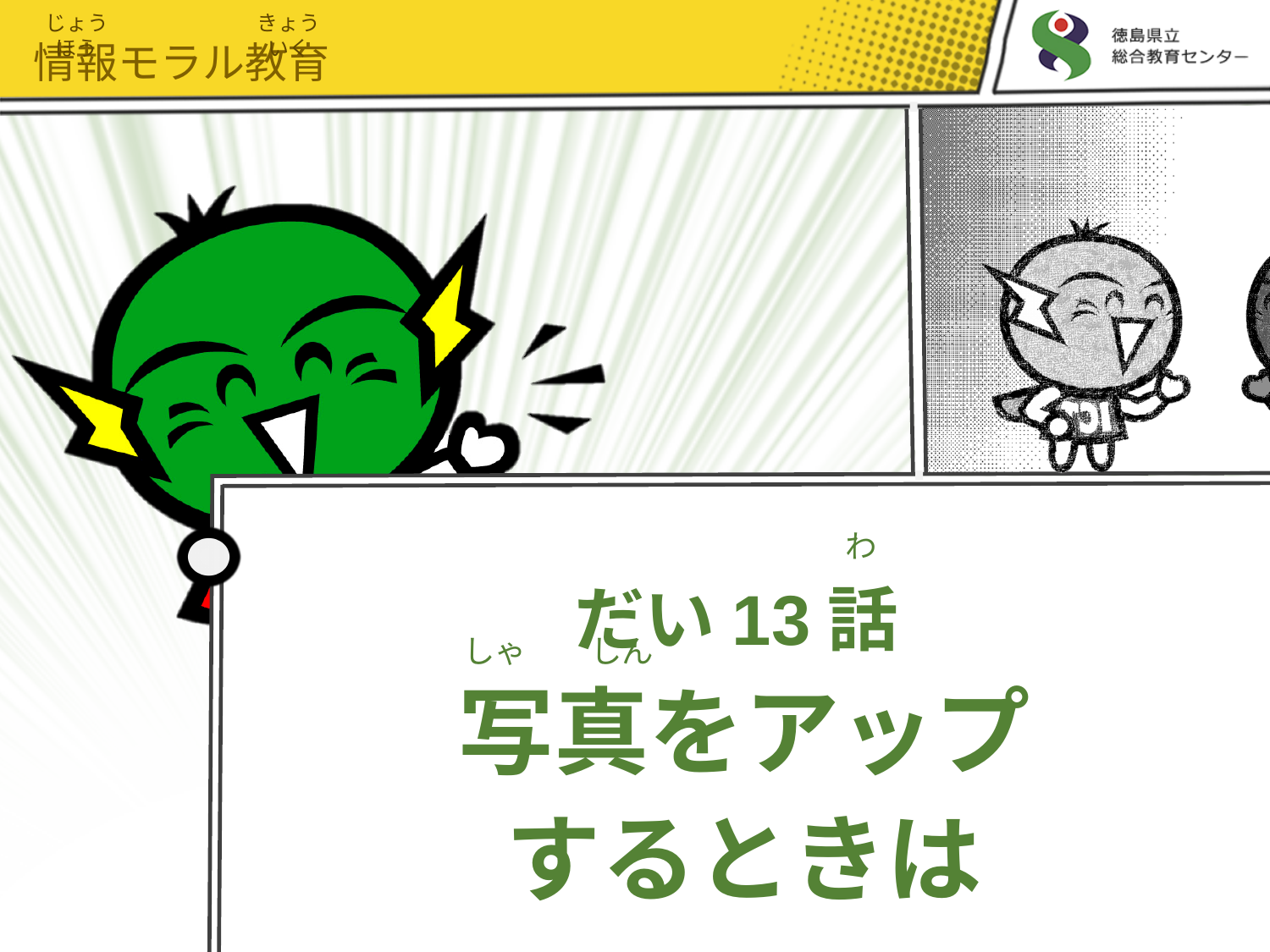

じょうほう
きょういく
情報モラル教育
わ
# だい13話 写真をアップ するときは
しゃ　　しん